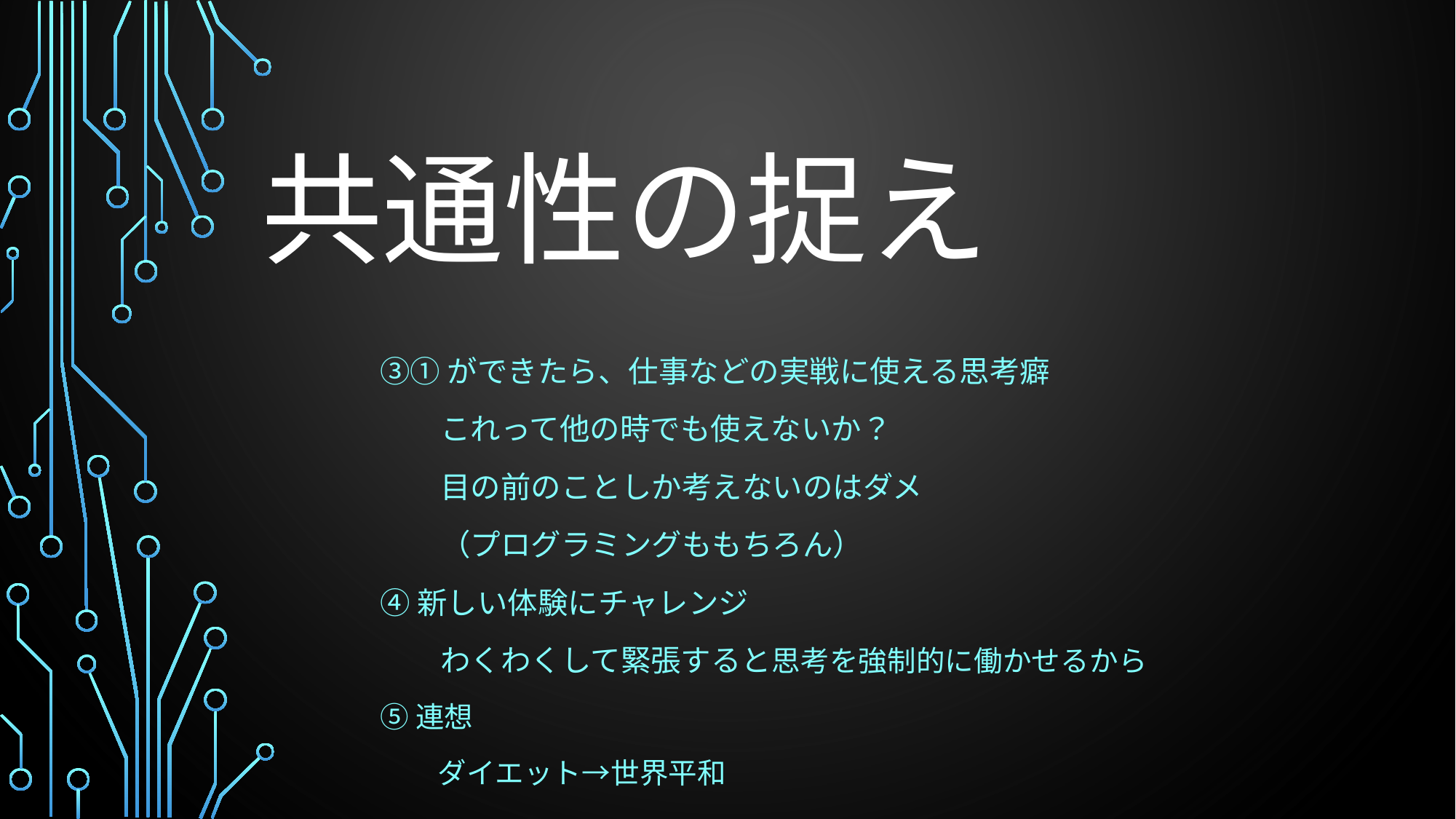

# 共通性の捉え
③①ができたら、仕事などの実戦に使える思考癖
　　これって他の時でも使えないか？
　　目の前のことしか考えないのはダメ
　　（プログラミングももちろん）
④新しい体験にチャレンジ
　　わくわくして緊張すると思考を強制的に働かせるから
⑤連想
　　ダイエット→世界平和